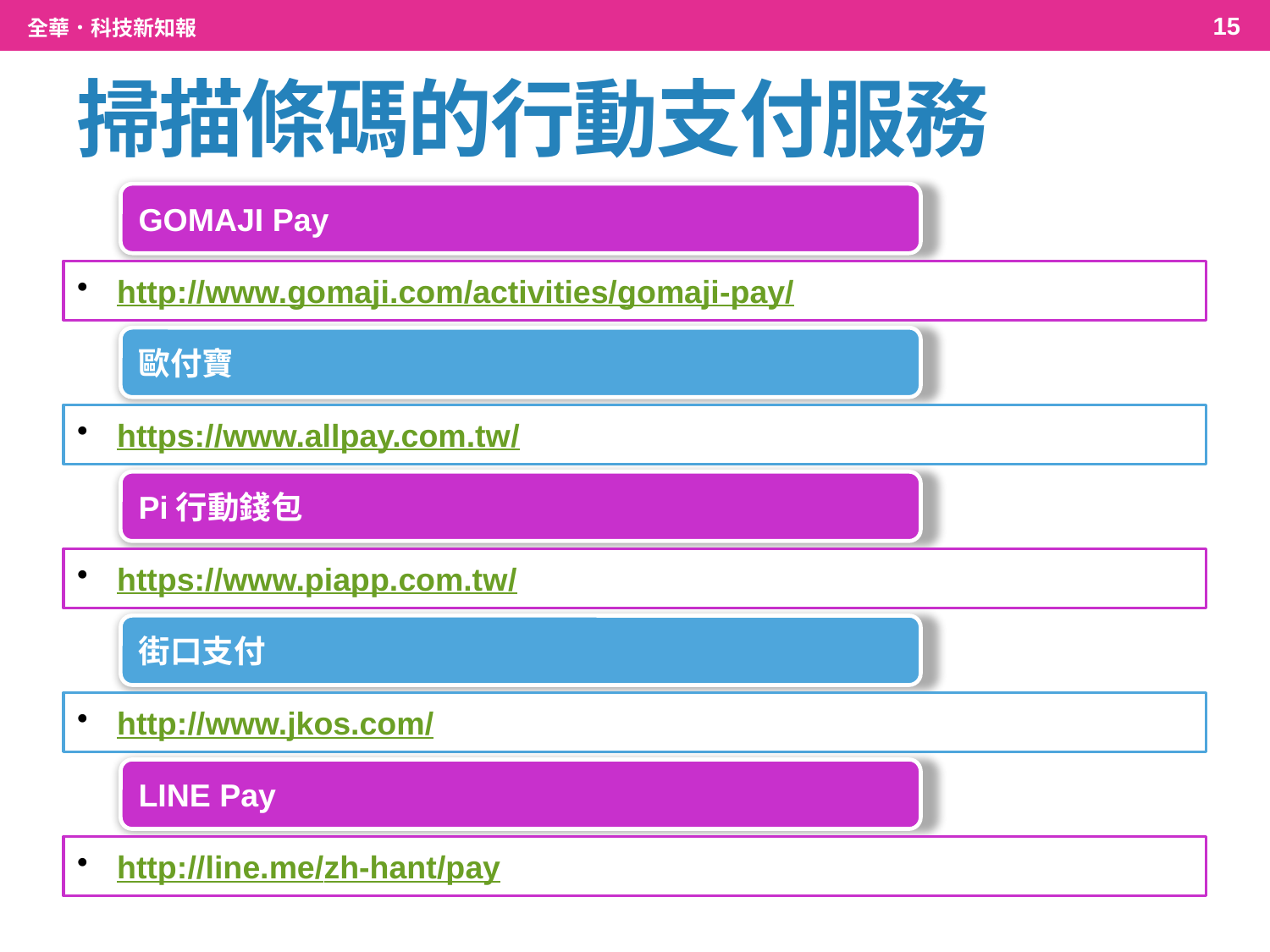

15
全華．科技新知報
# 掃描條碼的行動支付服務
GOMAJI Pay
歐付寶
Pi行動錢包
街口支付
LINE Pay
http://www.gomaji.com/activities/gomaji-pay/
https://www.allpay.com.tw/
https://www.piapp.com.tw/
http://www.jkos.com/
http://line.me/zh-hant/pay